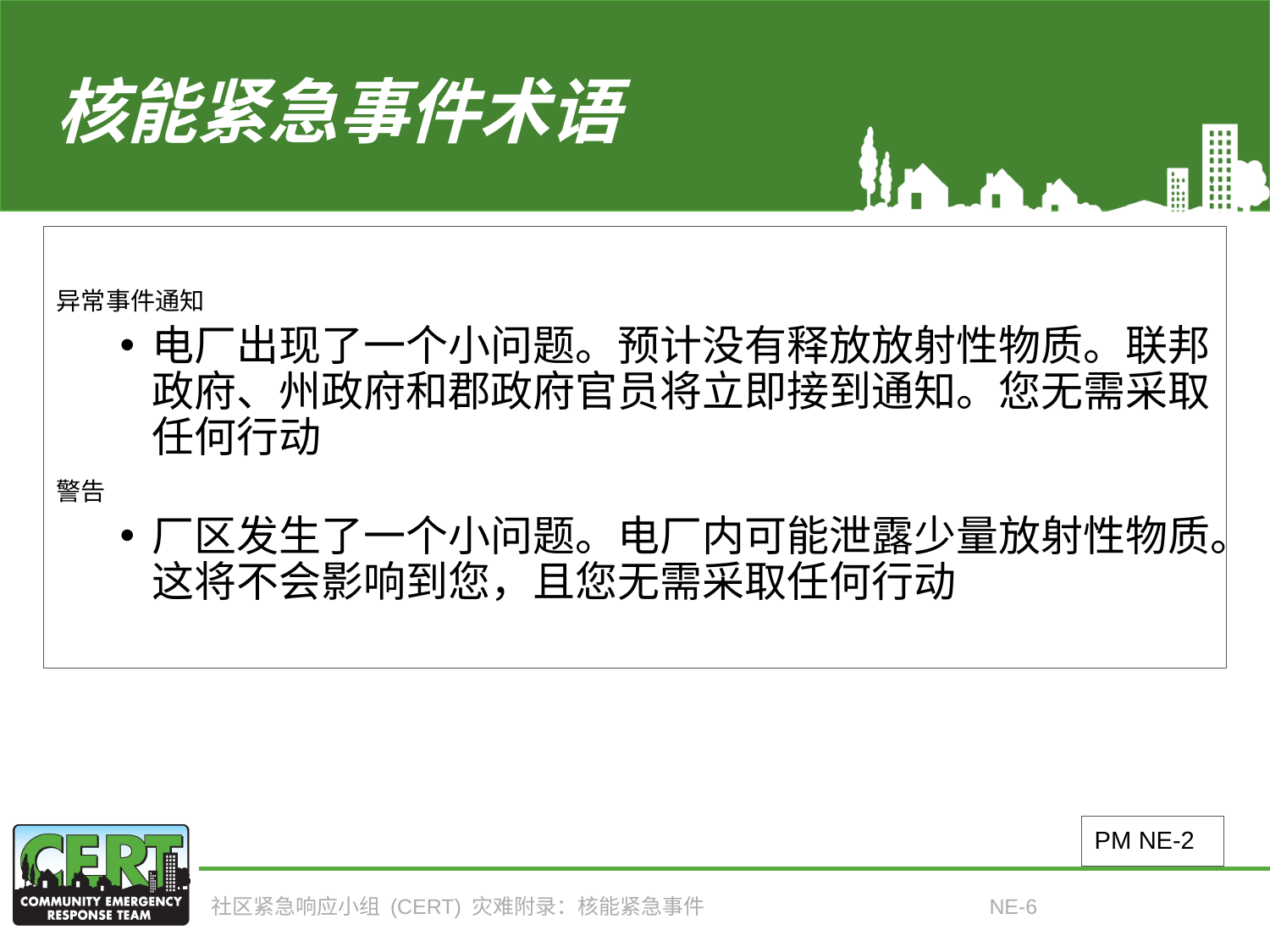

# 核能紧急事件术语
异常事件通知
电厂出现了一个小问题。预计没有释放放射性物质。联邦政府、州政府和郡政府官员将立即接到通知。您无需采取任何行动
警告
厂区发生了一个小问题。电厂内可能泄露少量放射性物质。这将不会影响到您，且您无需采取任何行动
PM NE-2
社区紧急响应小组 (CERT) 灾难附录：核能紧急事件
NE-6